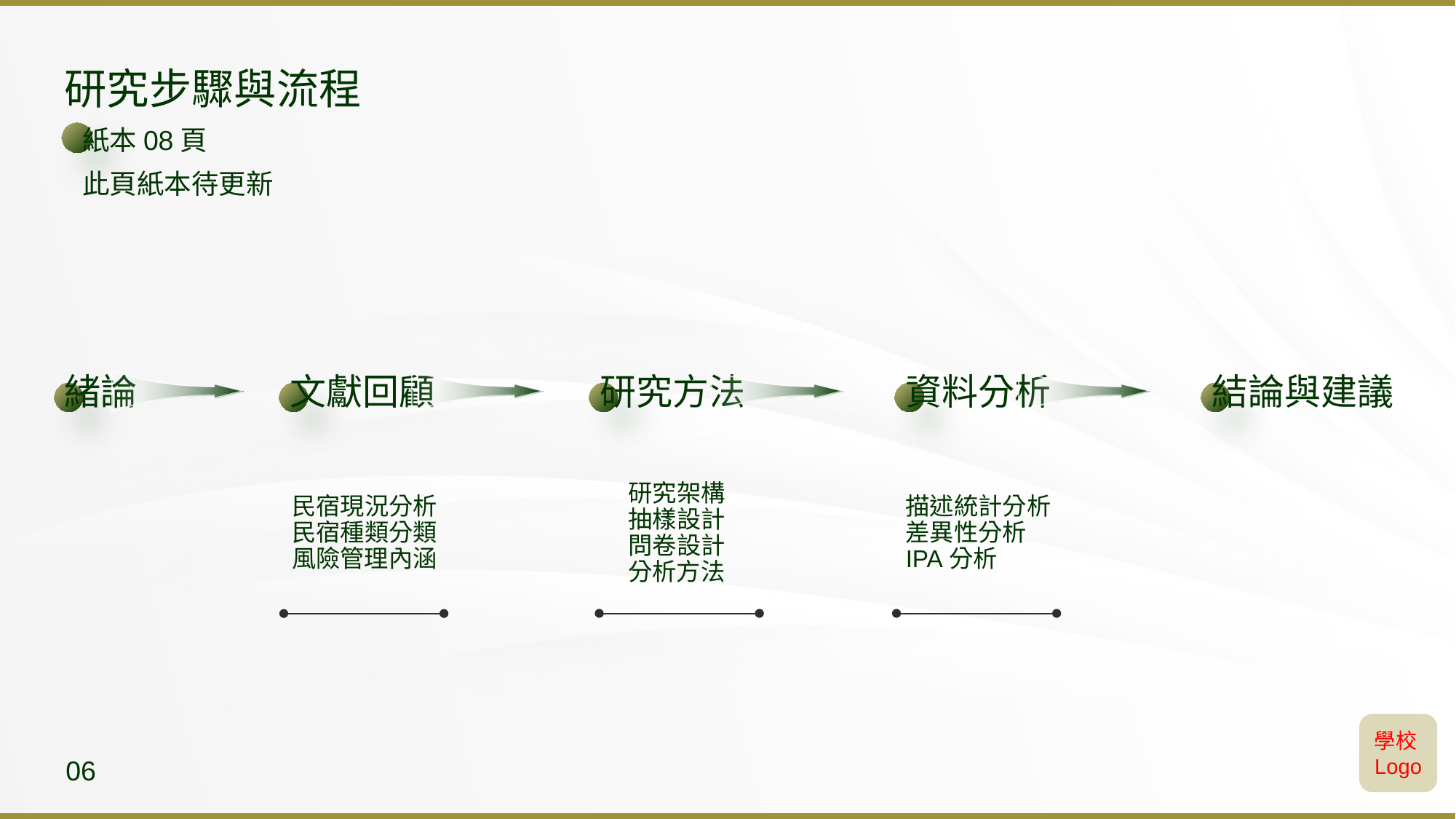

研究步驟與流程
紙本08頁

此頁紙本待更新
緒論
文獻回顧
研究方法
資料分析
結論與建議

研究架構
抽樣設計
問卷設計
分析方法
民宿現況分析
民宿種類分類
風險管理內涵
描述統計分析
差異性分析IPA分析
學校Logo
06